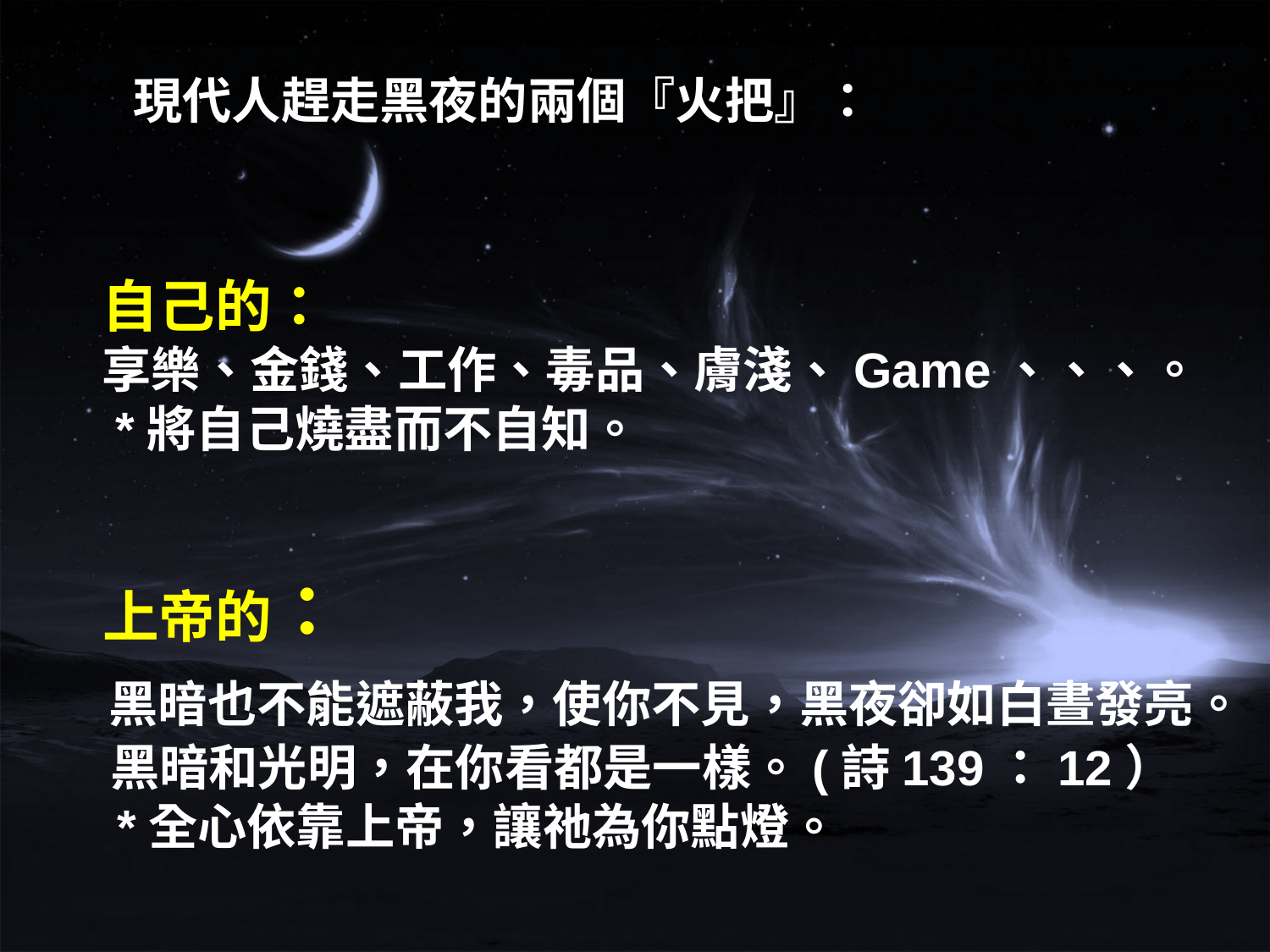

現代人趕走黑夜的兩個『火把』：
自己的：
享樂、金錢、工作、毒品、膚淺、Game、、、。
 *將自己燒盡而不自知。
 上帝的：
 黑暗也不能遮蔽我，使你不見，黑夜卻如白晝發亮。
  黑暗和光明，在你看都是一樣。(詩139：12）
   *全心依靠上帝，讓祂為你點燈。